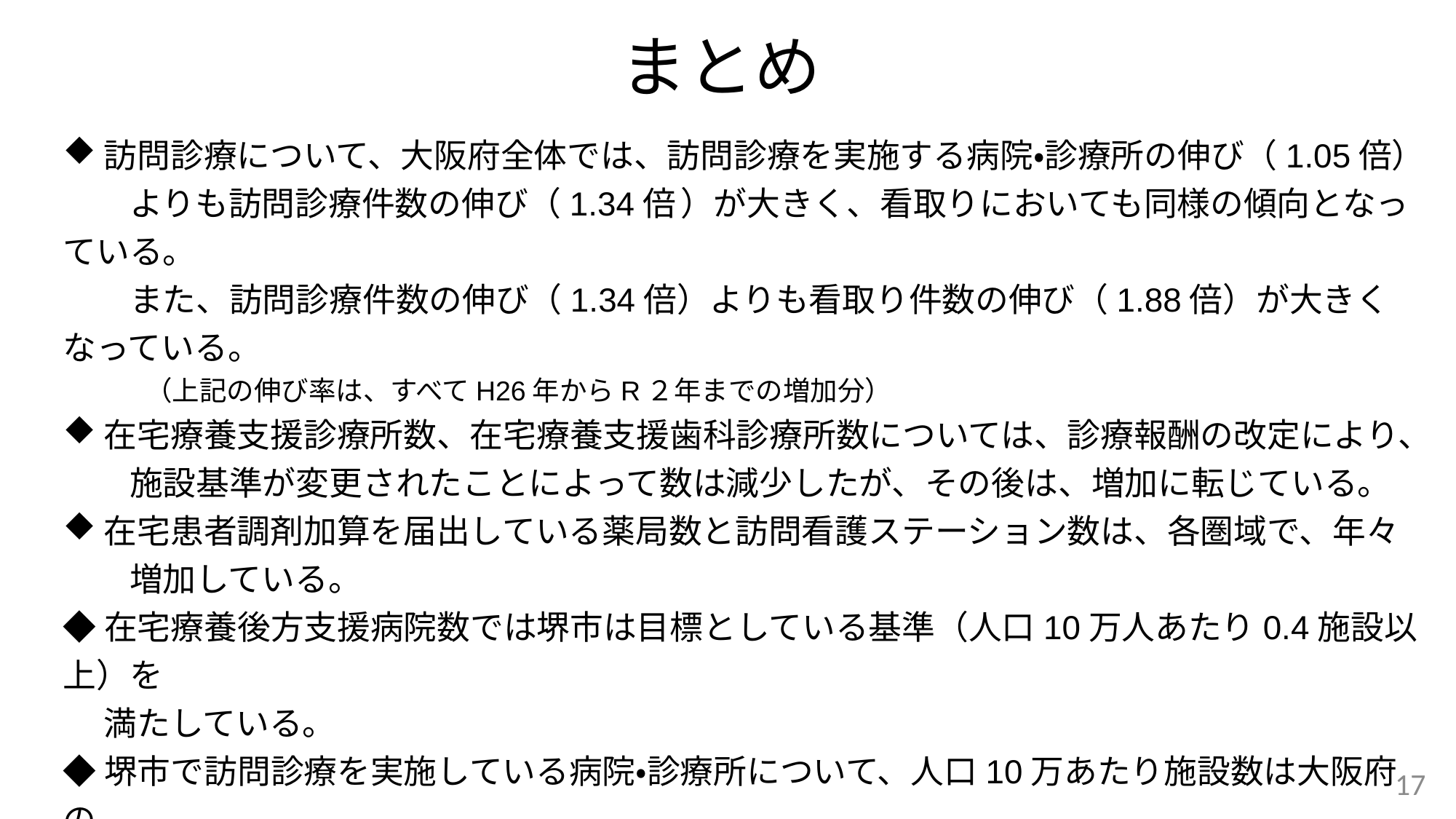

# まとめ
訪問診療について、大阪府全体では、訪問診療を実施する病院・診療所の伸び（1.05倍）
　　よりも訪問診療件数の伸び（1.34倍 ）が大きく、看取りにおいても同様の傾向となっている。
　　また、訪問診療件数の伸び（1.34倍）よりも看取り件数の伸び（1.88倍）が大きくなっている。
　　　（上記の伸び率は、すべてH26年からR２年までの増加分）
在宅療養支援診療所数、在宅療養支援歯科診療所数については、診療報酬の改定により、
　　施設基準が変更されたことによって数は減少したが、その後は、増加に転じている。
在宅患者調剤加算を届出している薬局数と訪問看護ステーション数は、各圏域で、年々
　　増加している。
◆在宅療養後方支援病院数では堺市は目標としている基準（人口10万人あたり0.4施設以上）を
　 満たしている。
◆堺市で訪問診療を実施している病院・診療所について、人口10万あたり施設数は大阪府の
　 それを下回っている。
　 一方で、訪問診療件数はH26年からR2年で、1.46倍と増加しており、大阪府の人口1千人
　 あたりの件数を上回っている。

17